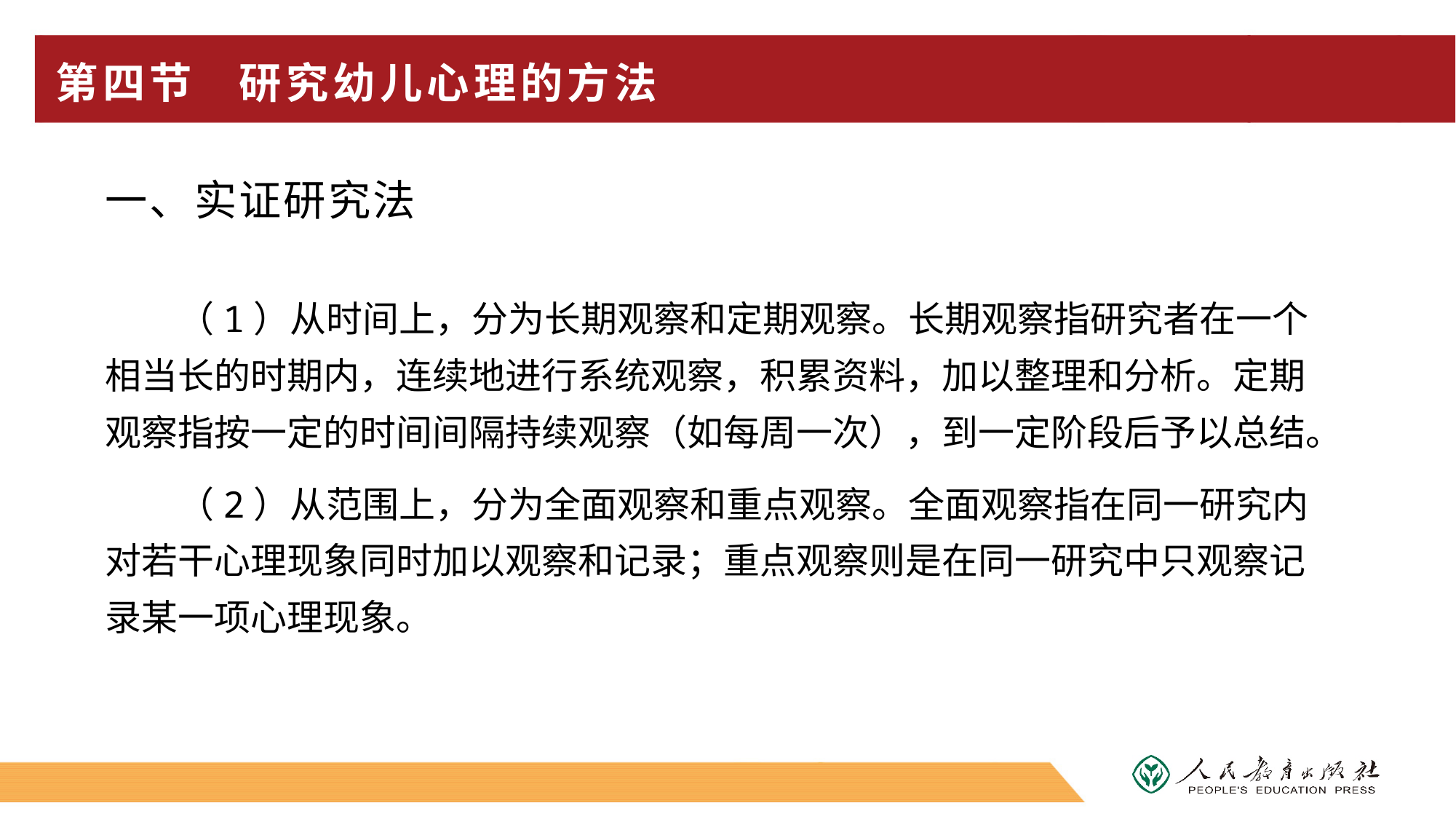

# 第四节   研究幼儿心理的方法
一、实证研究法
（1）从时间上，分为长期观察和定期观察。长期观察指研究者在一个相当长的时期内，连续地进行系统观察，积累资料，加以整理和分析。定期观察指按一定的时间间隔持续观察（如每周一次），到一定阶段后予以总结。
（2）从范围上，分为全面观察和重点观察。全面观察指在同一研究内对若干心理现象同时加以观察和记录；重点观察则是在同一研究中只观察记录某一项心理现象。